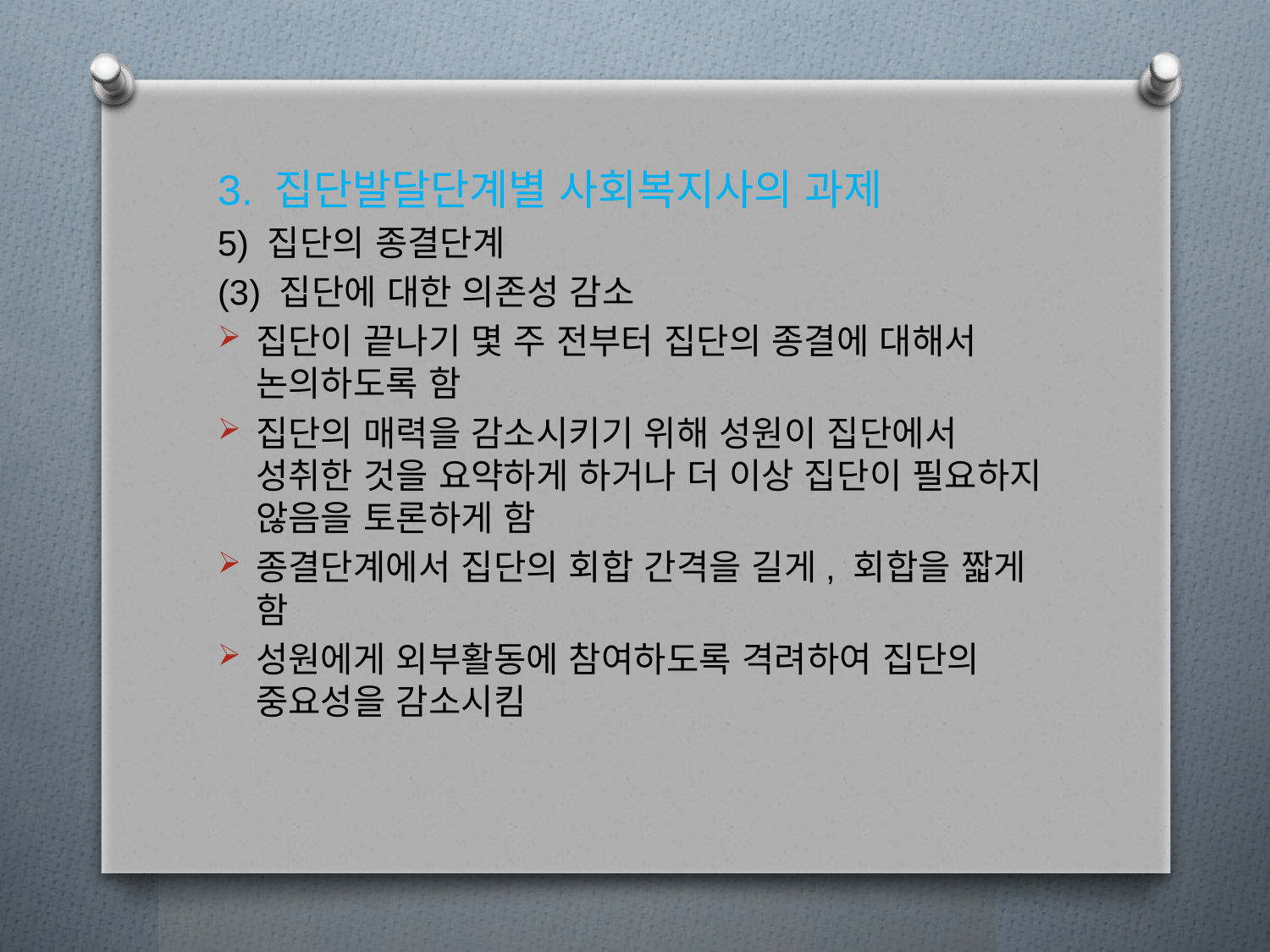

3. 집단발달단계별 사회복지사의 과제
5) 집단의 종결단계
(3) 집단에 대한 의존성 감소
집단이 끝나기 몇 주 전부터 집단의 종결에 대해서 논의하도록 함
집단의 매력을 감소시키기 위해 성원이 집단에서 성취한 것을 요약하게 하거나 더 이상 집단이 필요하지 않음을 토론하게 함
종결단계에서 집단의 회합 간격을 길게, 회합을 짧게 함
성원에게 외부활동에 참여하도록 격려하여 집단의 중요성을 감소시킴